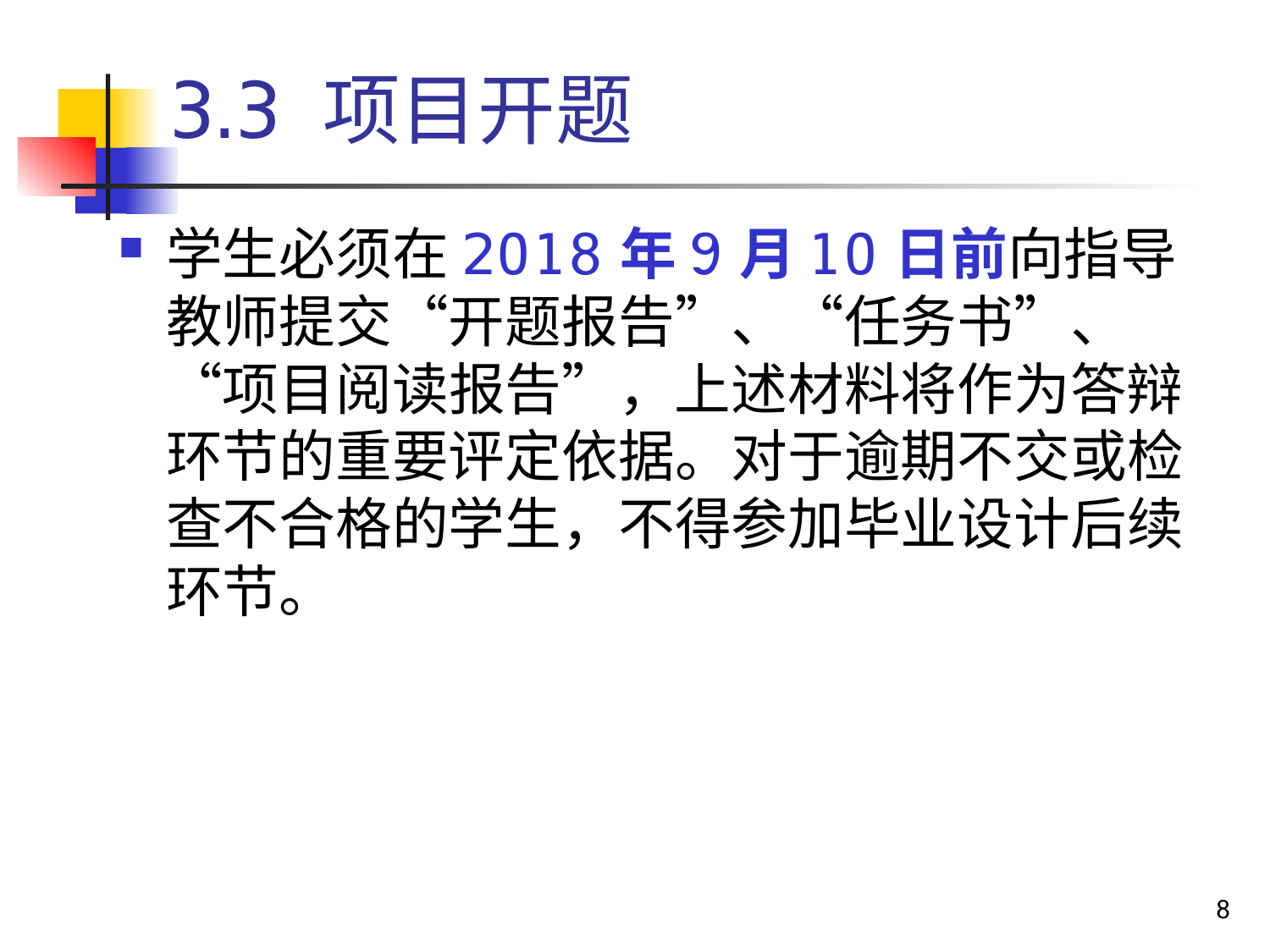

# 3.3 项目开题
学生必须在2018年9月10日前向指导教师提交“开题报告”、“任务书”、“项目阅读报告”，上述材料将作为答辩环节的重要评定依据。对于逾期不交或检查不合格的学生，不得参加毕业设计后续环节。
8